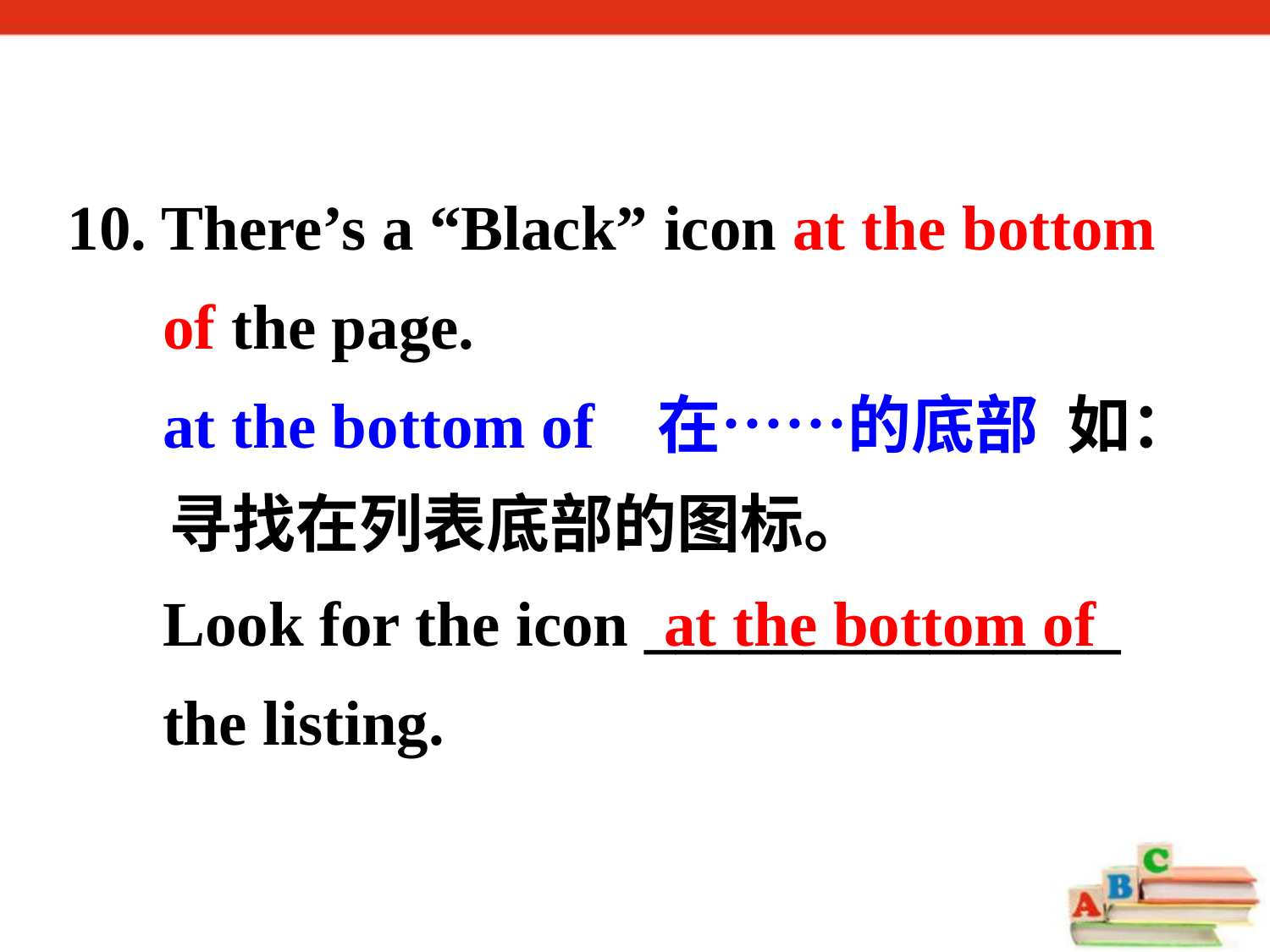

10. There’s a “Black” icon at the bottom
      of the page.
      at the bottom of   在……的底部  如：
      寻找在列表底部的图标。
      Look for the icon _______________
      the listing.
at the bottom of